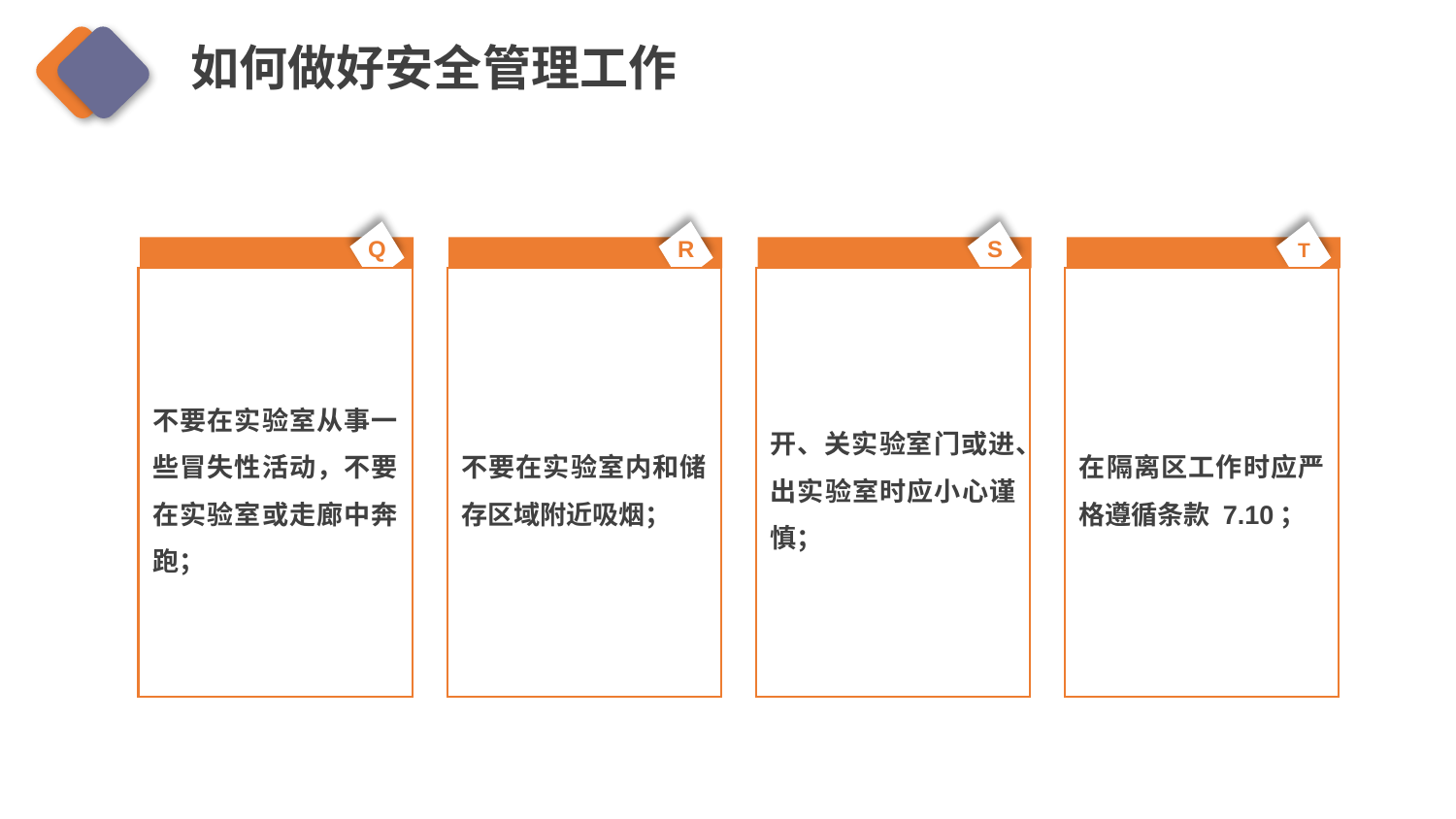

如何做好安全管理工作
Q
R
S

不要在实验室从事一些冒失性活动，不要在实验室或走廊中奔跑；
不要在实验室内和储存区域附近吸烟；
开、关实验室门或进、出实验室时应小心谨慎；
在隔离区工作时应严格遵循条款 7.10；
T